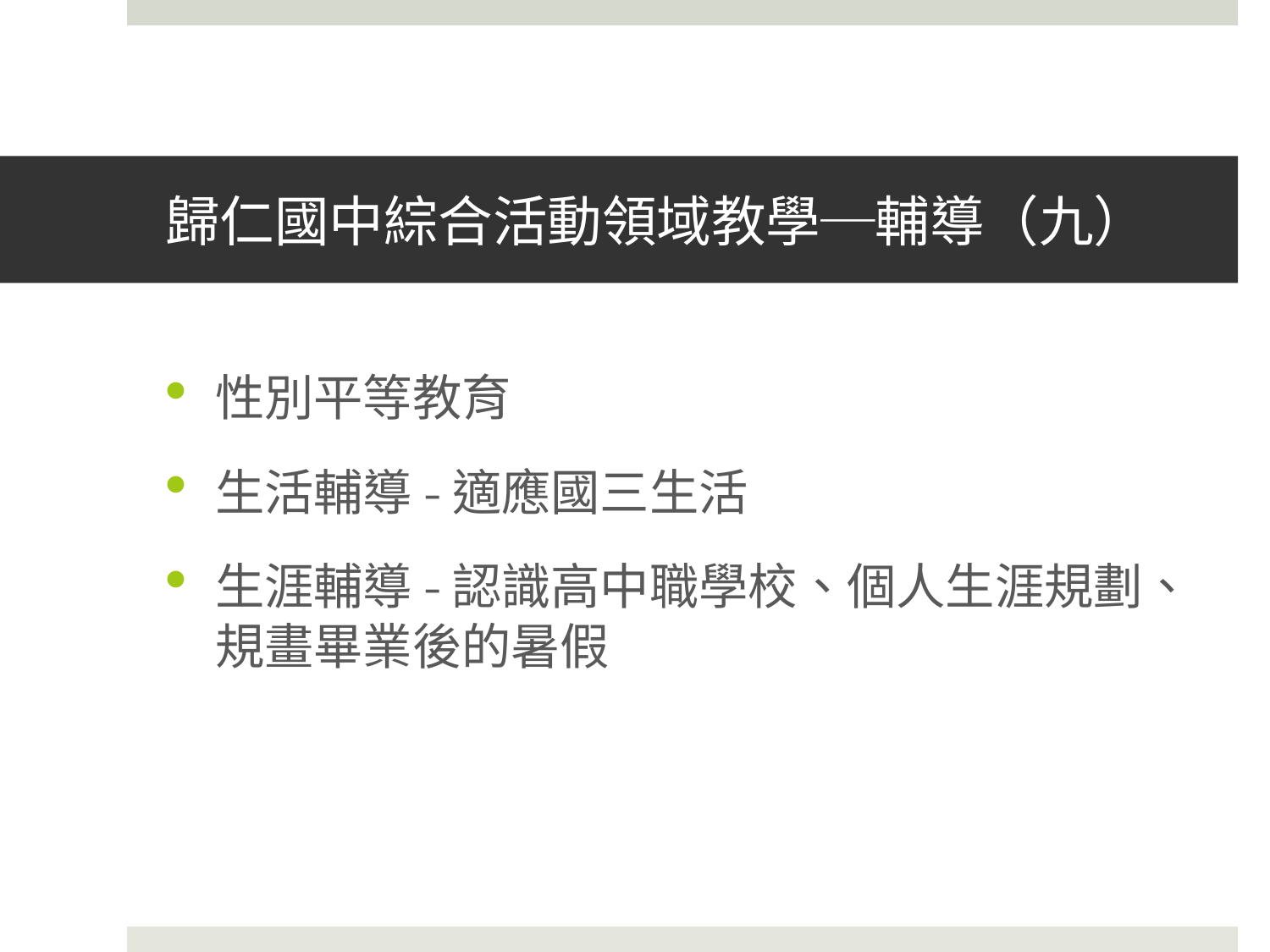

# 歸仁國中綜合活動領域教學─輔導（九）
性別平等教育
生活輔導-適應國三生活
生涯輔導-認識高中職學校、個人生涯規劃、規畫畢業後的暑假